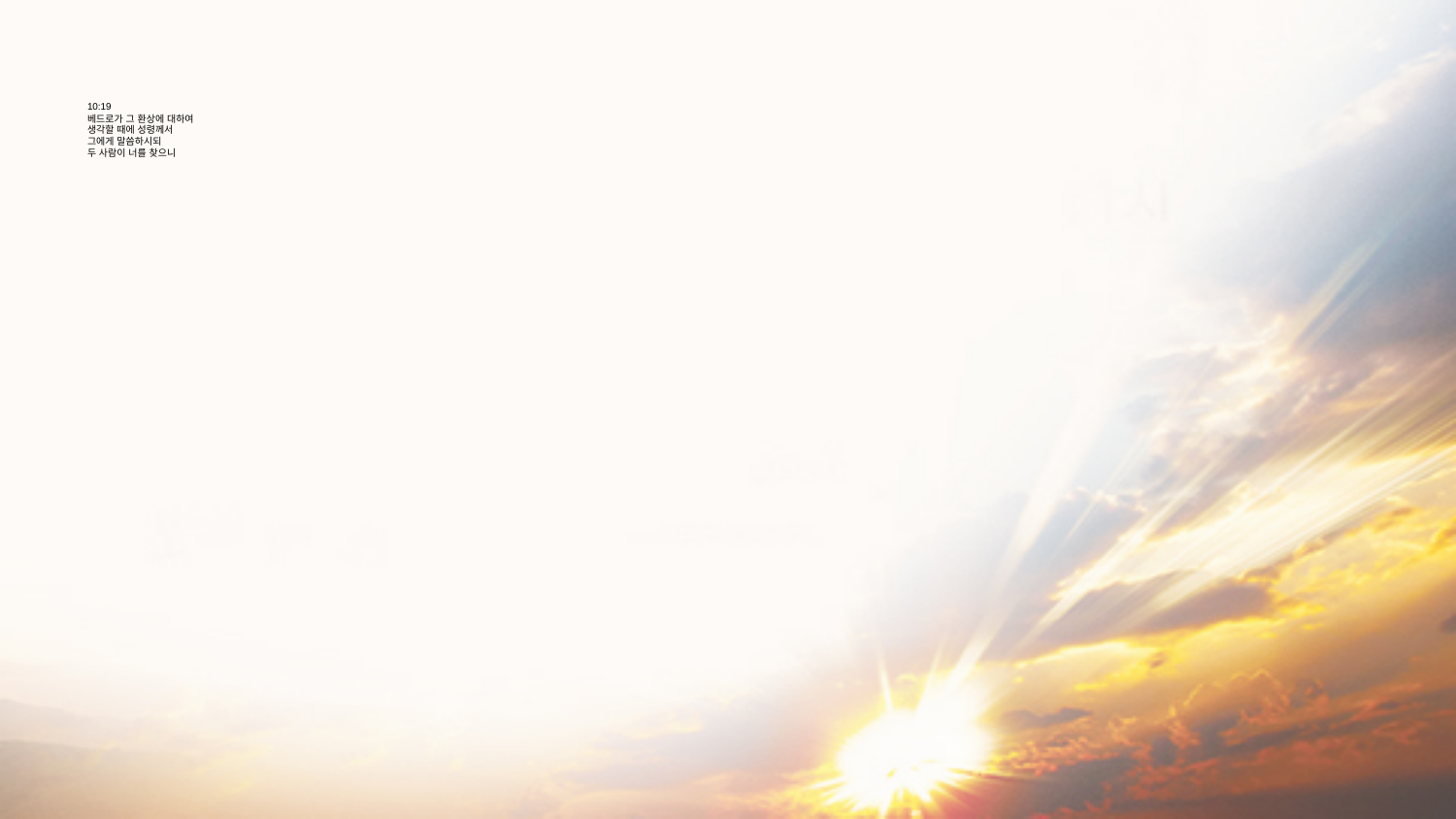

# 10:19 베드로가 그 환상에 대하여 생각할 때에 성령께서 그에게 말씀하시되 두 사람이 너를 찾으니